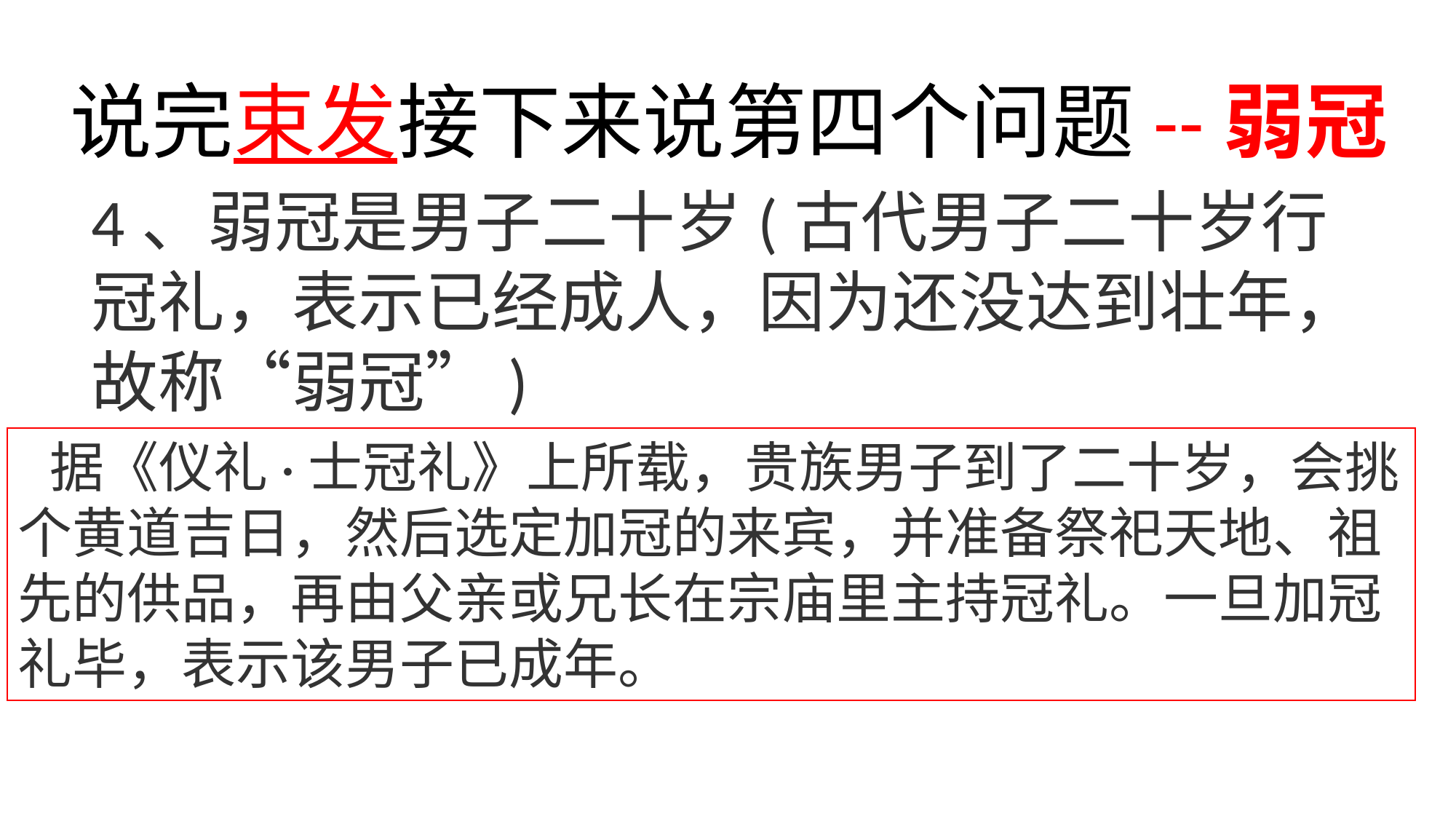

说完束发接下来说第四个问题--弱冠
4、弱冠是男子二十岁(古代男子二十岁行冠礼，表示已经成人，因为还没达到壮年，故称“弱冠”)
据《仪礼·士冠礼》上所载，贵族男子到了二十岁，会挑个黄道吉日，然后选定加冠的来宾，并准备祭祀天地、祖先的供品，再由父亲或兄长在宗庙里主持冠礼。一旦加冠礼毕，表示该男子已成年。